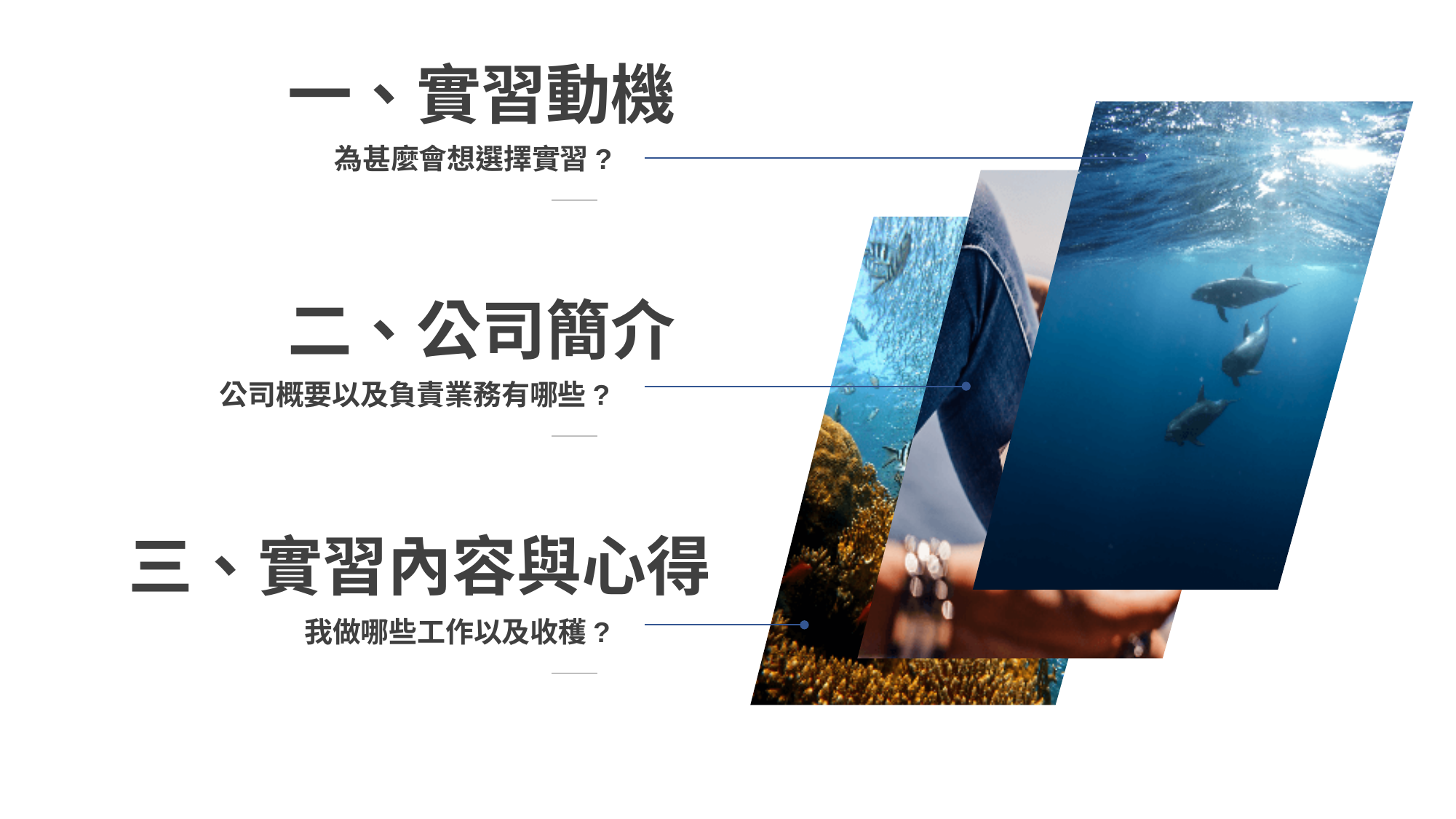

一、實習動機
為甚麼會想選擇實習?

二、公司簡介
公司概要以及負責業務有哪些?

三、實習內容與心得
我做哪些工作以及收穫?